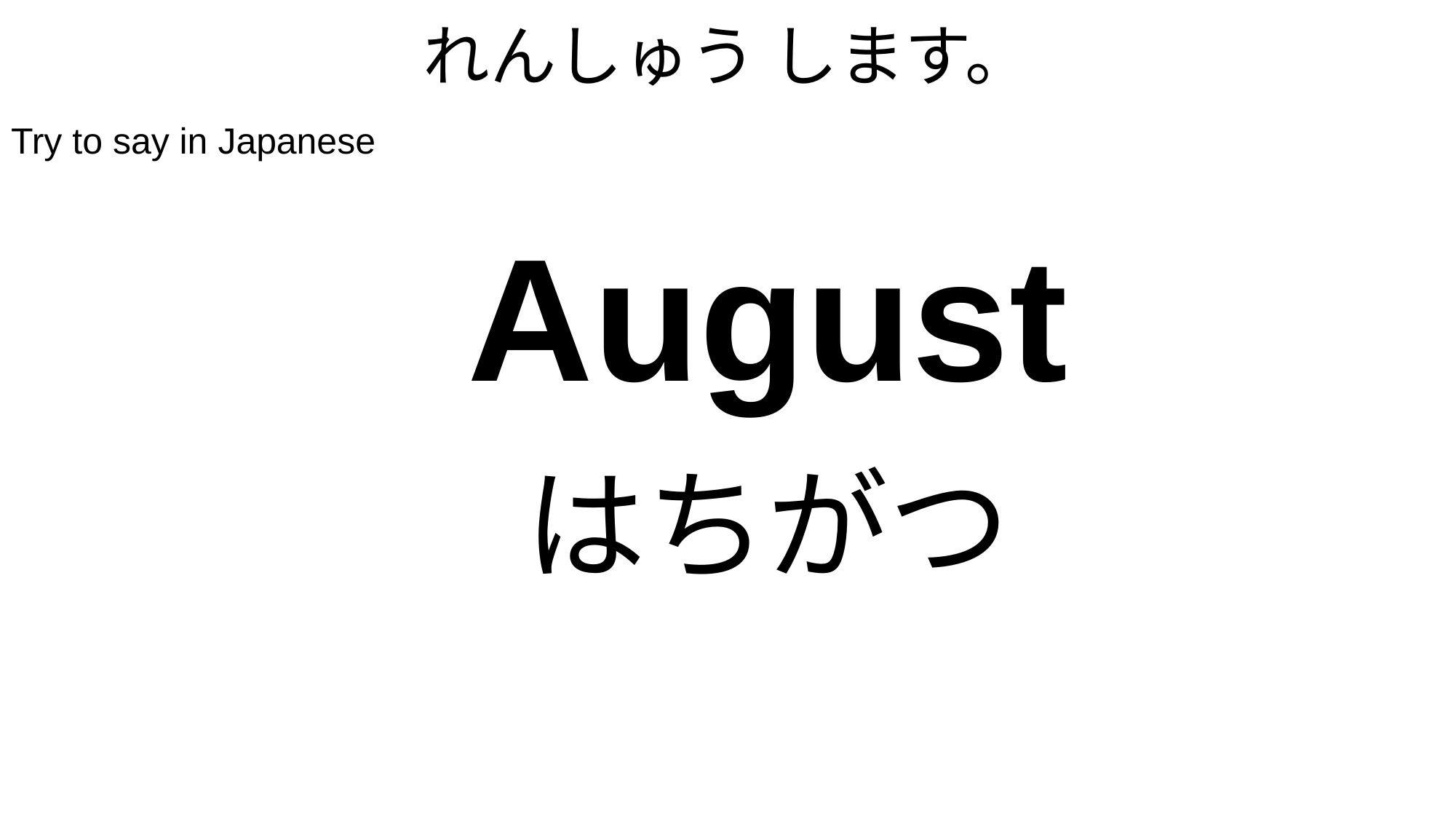

# れんしゅう します。
Try to say in Japanese
| August |
| --- |
| はちがつ |